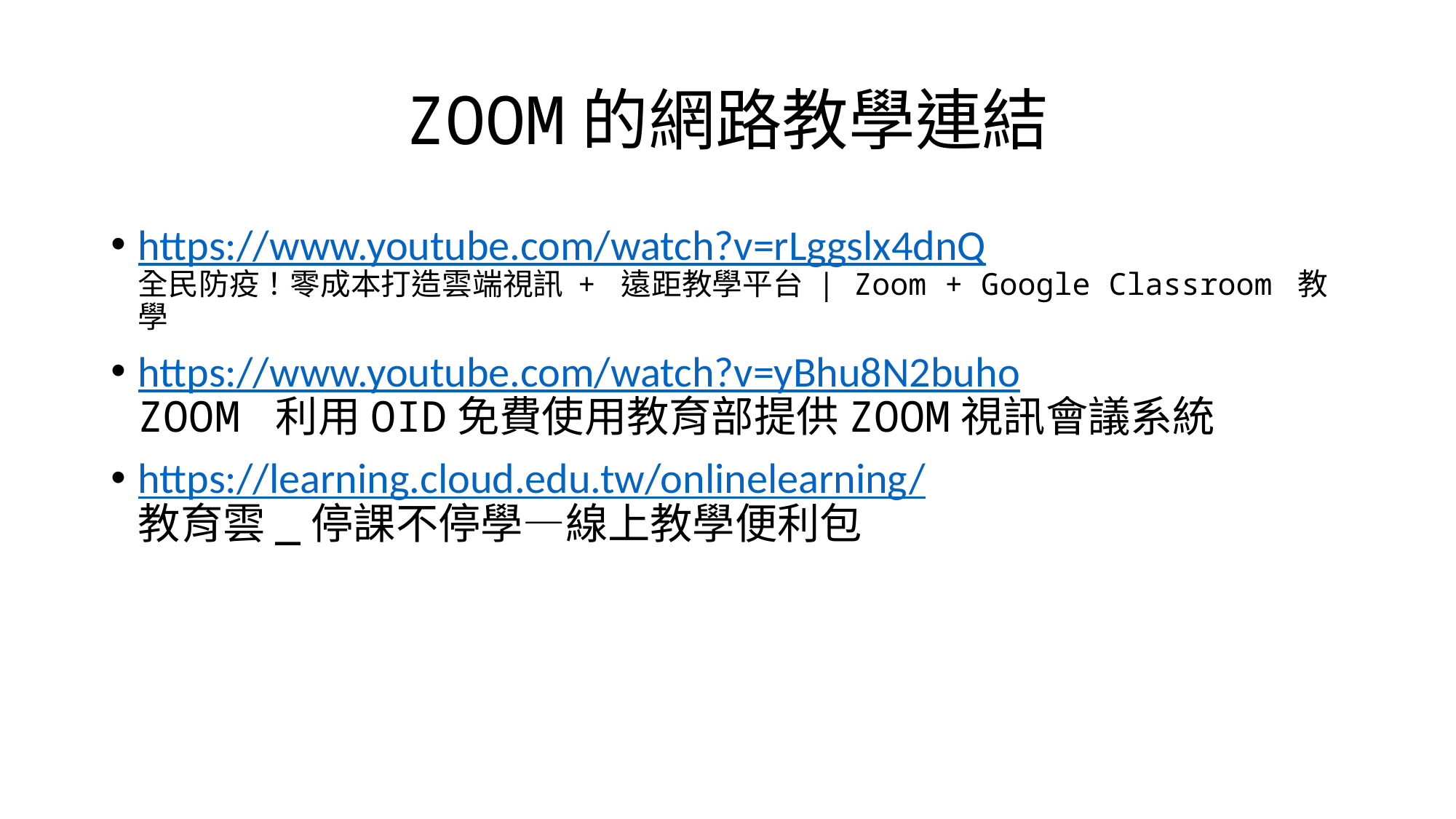

# ZOOM的網路教學連結
https://www.youtube.com/watch?v=rLggslx4dnQ
全民防疫！零成本打造雲端視訊 + 遠距教學平台 | Zoom + Google Classroom 教學
https://www.youtube.com/watch?v=yBhu8N2buho
ZOOM 利用OID免費使用教育部提供ZOOM視訊會議系統
https://learning.cloud.edu.tw/onlinelearning/
教育雲_停課不停學—線上教學便利包